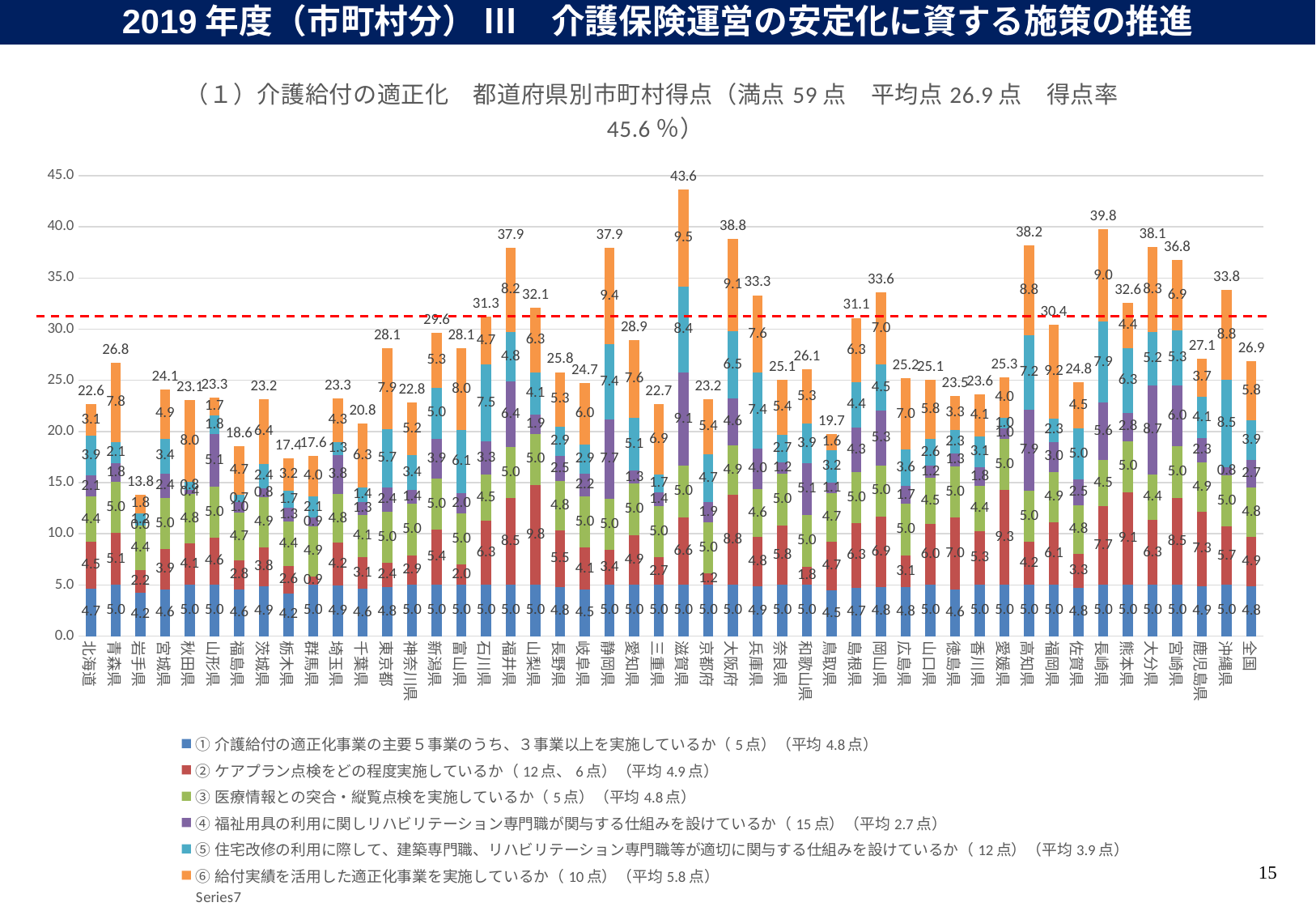

2019年度（市町村分） Ⅲ　介護保険運営の安定化に資する施策の推進

### Chart: （１）介護給付の適正化　都道府県別市町村得点（満点59点　平均点26.9点　得点率45.6％）

| Category | ①介護給付の適正化事業の主要５事業のうち、３事業以上を実施しているか（5点）（平均4.8点） | ②ケアプラン点検をどの程度実施しているか（12点、6点）（平均4.9点） | ③医療情報との突合・縦覧点検を実施しているか（5点）（平均4.8点） | ④福祉用具の利用に関しリハビリテーション専門職が関与する仕組みを設けているか（15点）（平均2.7点） | ⑤住宅改修の利用に際して、建築専門職、リハビリテーション専門職等が適切に関与する仕組みを設けているか（12点）（平均3.9点） | ⑥給付実績を活用した適正化事業を実施しているか（10点）（平均5.8点） |  |
|---|---|---|---|---|---|---|---|
| 北海道 | 4.664804469273743 | 4.5251396648044695 | 4.441340782122905 | 2.0726256983240225 | 3.8659217877094973 | 3.0726256983240225 | 22.64245810055866 |
| 青森県 | 5.0 | 5.1 | 5.0 | 1.8 | 2.1 | 7.75 | 26.75 |
| 岩手県 | 4.242424242424242 | 2.1818181818181817 | 4.393939393939394 | 0.0 | 1.2121212121212122 | 1.8181818181818181 | 13.848484848484848 |
| 宮城県 | 4.571428571428571 | 3.942857142857143 | 5.0 | 2.4 | 3.3714285714285714 | 4.857142857142857 | 24.142857142857142 |
| 秋田県 | 5.0 | 4.08 | 4.8 | 0.4 | 0.8 | 8.0 | 23.08 |
| 山形県 | 5.0 | 4.628571428571429 | 5.0 | 5.114285714285714 | 1.8285714285714285 | 1.7142857142857142 | 23.285714285714285 |
| 福島県 | 4.576271186440678 | 2.847457627118644 | 4.661016949152542 | 1.0169491525423728 | 0.711864406779661 | 4.745762711864407 | 18.559322033898304 |
| 茨城県 | 4.886363636363637 | 3.8181818181818183 | 4.886363636363637 | 0.8409090909090909 | 2.3636363636363638 | 6.363636363636363 | 23.15909090909091 |
| 栃木県 | 4.2 | 2.64 | 4.4 | 1.28 | 1.68 | 3.2 | 17.4 |
| 群馬県 | 5.0 | 0.8571428571428571 | 4.857142857142857 | 0.8571428571428571 | 2.057142857142857 | 4.0 | 17.62857142857143 |
| 埼玉県 | 4.920634920634921 | 4.190476190476191 | 4.761904761904762 | 3.8412698412698414 | 1.2698412698412698 | 4.285714285714286 | 23.26984126984127 |
| 千葉県 | 4.62962962962963 | 3.111111111111111 | 4.074074074074074 | 1.2962962962962963 | 1.4074074074074074 | 6.296296296296297 | 20.814814814814813 |
| 東京都 | 4.758064516129032 | 2.4193548387096775 | 5.0 | 2.370967741935484 | 5.67741935483871 | 7.903225806451613 | 28.129032258064516 |
| 神奈川県 | 5.0 | 2.909090909090909 | 5.0 | 1.3636363636363635 | 3.393939393939394 | 5.151515151515151 | 22.818181818181817 |
| 新潟県 | 5.0 | 5.4 | 5.0 | 3.9 | 5.0 | 5.333333333333333 | 29.633333333333333 |
| 富山県 | 5.0 | 2.0 | 5.0 | 2.0 | 6.133333333333334 | 8.0 | 28.133333333333333 |
| 石川県 | 5.0 | 6.315789473684211 | 4.473684210526316 | 3.263157894736842 | 7.473684210526316 | 4.7368421052631575 | 31.263157894736842 |
| 福井県 | 5.0 | 8.470588235294118 | 5.0 | 6.411764705882353 | 4.823529411764706 | 8.235294117647058 | 37.94117647058823 |
| 山梨県 | 5.0 | 9.777777777777779 | 5.0 | 1.8518518518518519 | 4.148148148148148 | 6.296296296296297 | 32.074074074074076 |
| 長野県 | 4.805194805194805 | 5.532467532467533 | 4.805194805194805 | 2.4805194805194803 | 2.857142857142857 | 5.324675324675325 | 25.805194805194805 |
| 岐阜県 | 4.523809523809524 | 4.142857142857143 | 5.0 | 2.1904761904761907 | 2.9047619047619047 | 5.9523809523809526 | 24.714285714285715 |
| 静岡県 | 5.0 | 3.4285714285714284 | 5.0 | 7.714285714285714 | 7.371428571428571 | 9.428571428571429 | 37.94285714285714 |
| 愛知県 | 5.0 | 4.888888888888889 | 5.0 | 1.2777777777777777 | 5.148148148148148 | 7.592592592592593 | 28.90740740740741 |
| 三重県 | 5.0 | 2.689655172413793 | 5.0 | 1.3793103448275863 | 1.7241379310344827 | 6.896551724137931 | 22.689655172413794 |
| 滋賀県 | 5.0 | 6.631578947368421 | 5.0 | 9.105263157894736 | 8.421052631578947 | 9.473684210526315 | 43.63157894736842 |
| 京都府 | 5.0 | 1.1538461538461537 | 5.0 | 1.9230769230769231 | 4.6923076923076925 | 5.384615384615385 | 23.153846153846153 |
| 大阪府 | 5.0 | 8.790697674418604 | 4.883720930232558 | 4.5813953488372094 | 6.511627906976744 | 9.069767441860465 | 38.83720930232558 |
| 兵庫県 | 4.878048780487805 | 4.829268292682927 | 4.634146341463414 | 4.0 | 7.414634146341464 | 7.560975609756097 | 33.31707317073171 |
| 奈良県 | 5.0 | 5.846153846153846 | 5.0 | 1.1538461538461537 | 2.6666666666666665 | 5.384615384615385 | 25.05128205128205 |
| 和歌山県 | 5.0 | 1.8 | 5.0 | 5.1 | 3.8666666666666667 | 5.333333333333333 | 26.1 |
| 鳥取県 | 4.473684210526316 | 4.7368421052631575 | 4.7368421052631575 | 1.0526315789473684 | 3.1578947368421053 | 1.5789473684210527 | 19.736842105263158 |
| 島根県 | 4.7368421052631575 | 6.315789473684211 | 5.0 | 4.315789473684211 | 4.421052631578948 | 6.315789473684211 | 31.105263157894736 |
| 岡山県 | 4.814814814814815 | 6.888888888888889 | 5.0 | 5.333333333333333 | 4.518518518518518 | 7.037037037037037 | 33.592592592592595 |
| 広島県 | 4.782608695652174 | 3.130434782608696 | 5.0 | 1.7391304347826086 | 3.5652173913043477 | 6.956521739130435 | 25.17391304347826 |
| 山口県 | 5.0 | 6.0 | 4.473684210526316 | 1.1578947368421053 | 2.6315789473684212 | 5.7894736842105265 | 25.05263157894737 |
| 徳島県 | 4.583333333333333 | 7.0 | 5.0 | 1.25 | 2.3333333333333335 | 3.3333333333333335 | 23.5 |
| 香川県 | 5.0 | 5.294117647058823 | 4.411764705882353 | 1.7647058823529411 | 3.0588235294117645 | 4.117647058823529 | 23.647058823529413 |
| 愛媛県 | 5.0 | 9.3 | 5.0 | 1.0 | 1.0 | 4.0 | 25.3 |
| 高知県 | 5.0 | 4.235294117647059 | 5.0 | 7.911764705882353 | 7.235294117647059 | 8.823529411764707 | 38.205882352941174 |
| 福岡県 | 5.0 | 6.1 | 4.916666666666667 | 2.9833333333333334 | 2.2666666666666666 | 9.166666666666666 | 30.433333333333334 |
| 佐賀県 | 4.75 | 3.3 | 4.75 | 2.5 | 5.0 | 4.5 | 24.8 |
| 長崎県 | 5.0 | 7.714285714285714 | 4.523809523809524 | 5.571428571428571 | 7.904761904761905 | 9.047619047619047 | 39.76190476190476 |
| 熊本県 | 5.0 | 9.066666666666666 | 5.0 | 2.7555555555555555 | 6.311111111111111 | 4.444444444444445 | 32.577777777777776 |
| 大分県 | 5.0 | 6.333333333333333 | 4.444444444444445 | 8.722222222222221 | 5.222222222222222 | 8.333333333333334 | 38.05555555555556 |
| 宮崎県 | 5.0 | 8.538461538461538 | 5.0 | 6.0 | 5.3076923076923075 | 6.923076923076923 | 36.76923076923077 |
| 鹿児島県 | 4.883720930232558 | 7.255813953488372 | 4.883720930232558 | 2.302325581395349 | 4.093023255813954 | 3.7209302325581395 | 27.13953488372093 |
| 沖縄県 | 5.0 | 5.7073170731707314 | 5.0 | 0.7804878048780488 | 8.536585365853659 | 8.78048780487805 | 33.80487804878049 |
| 全国 | 4.842044801838024 | 4.852383687535899 | 4.804709936817921 | 2.7352096496266514 | 3.8518093049971283 | 5.795519816197587 | 26.88167719701321 |
15